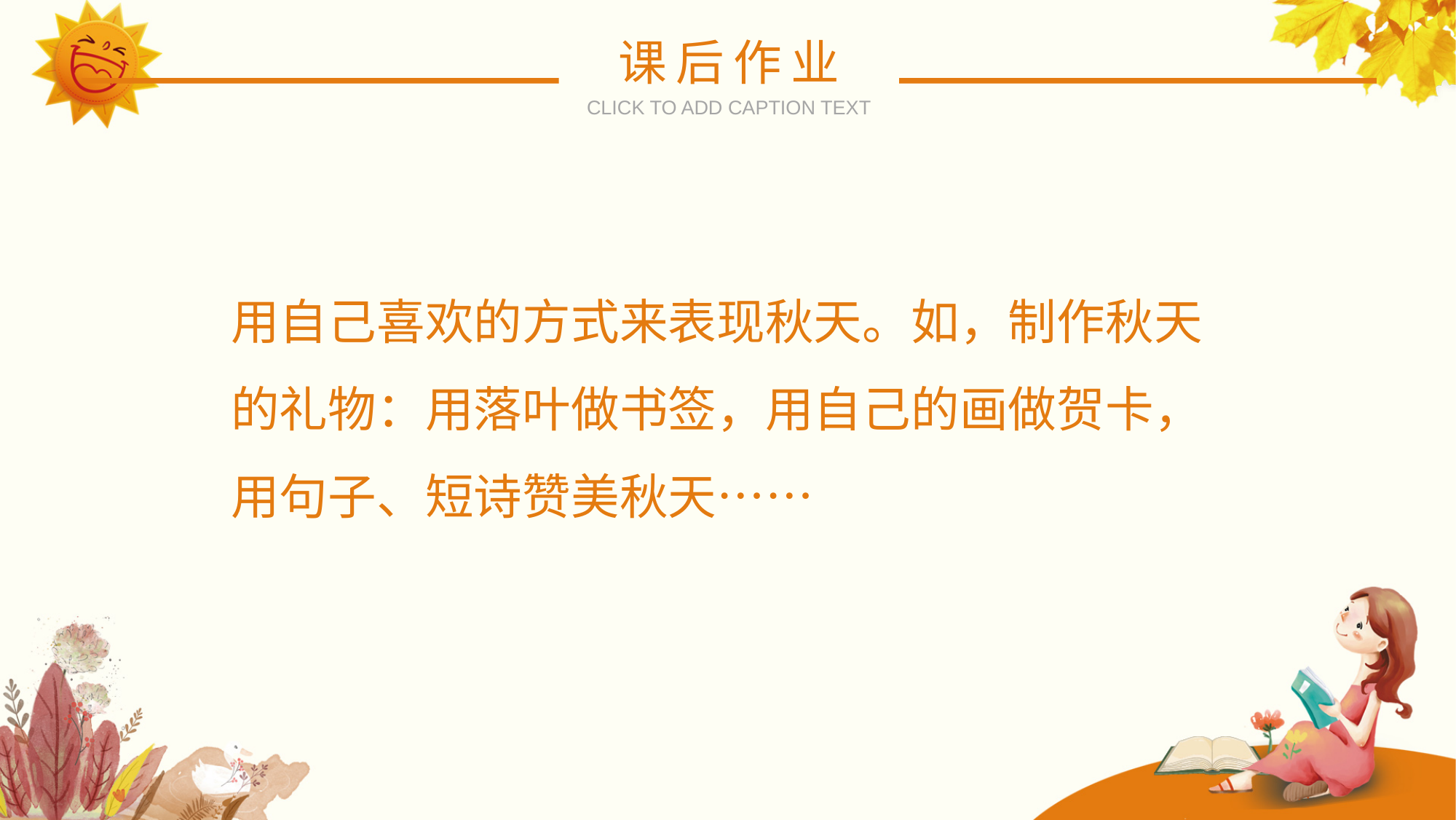

课后作业

CLICK TO ADD CAPTION TEXT
用自己喜欢的方式来表现秋天。如，制作秋天的礼物：用落叶做书签，用自己的画做贺卡，用句子、短诗赞美秋天……